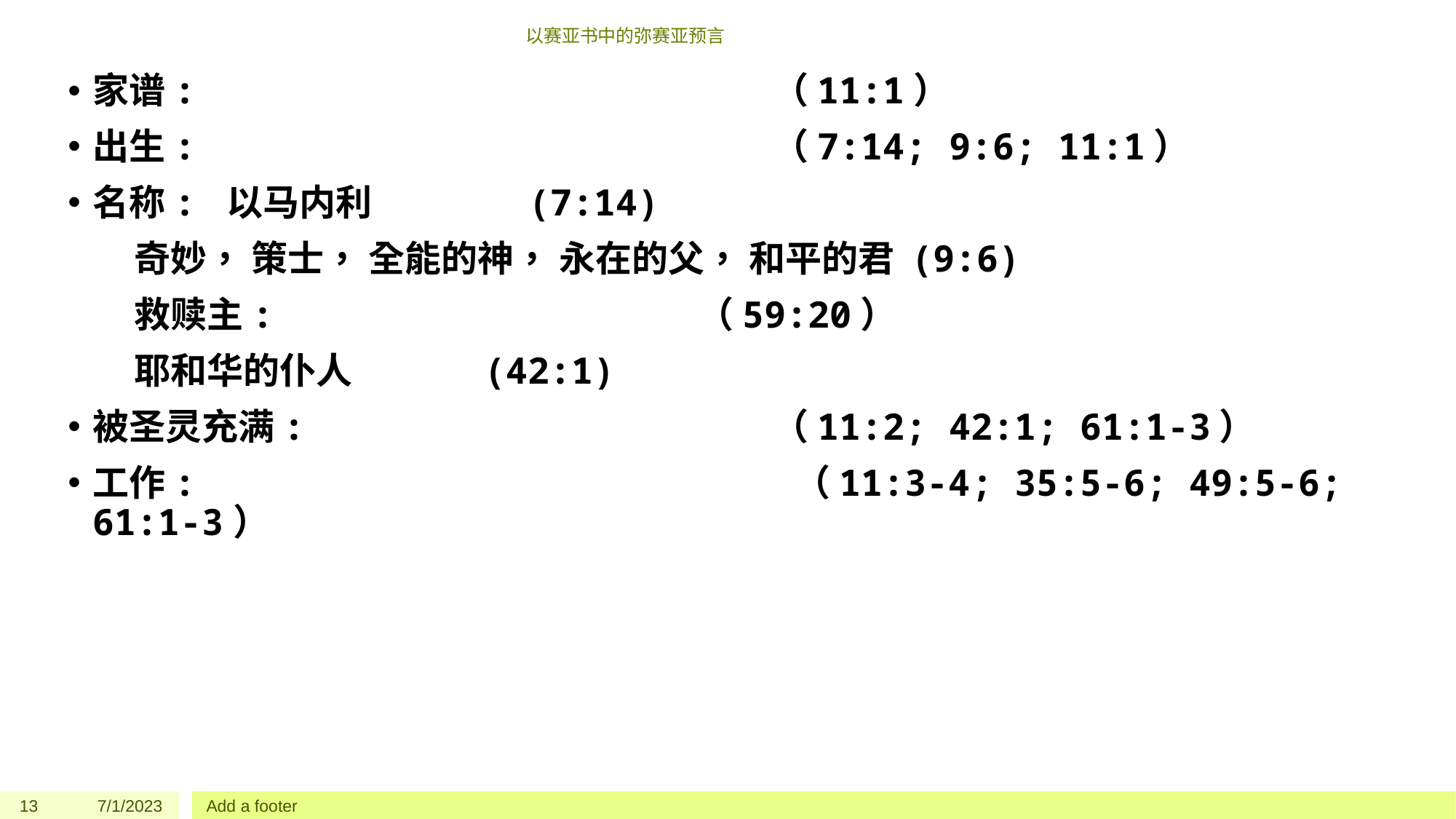

# 以赛亚书中的弥赛亚预言
家谱:                          （11:1）
出生:                          （7:14; 9:6; 11:1）
名称: 以马内利                  (7:14)
       奇妙， 策士， 全能的神， 永在的父， 和平的君 (9:6)
       救赎主:                   （59:20）
       耶和华的仆人               (42:1)
被圣灵充满:                     （11:2; 42:1; 61:1-3）
工作:                           （11:3-4; 35:5-6; 49:5-6; 61:1-3）

13
7/1/2023
Add a footer